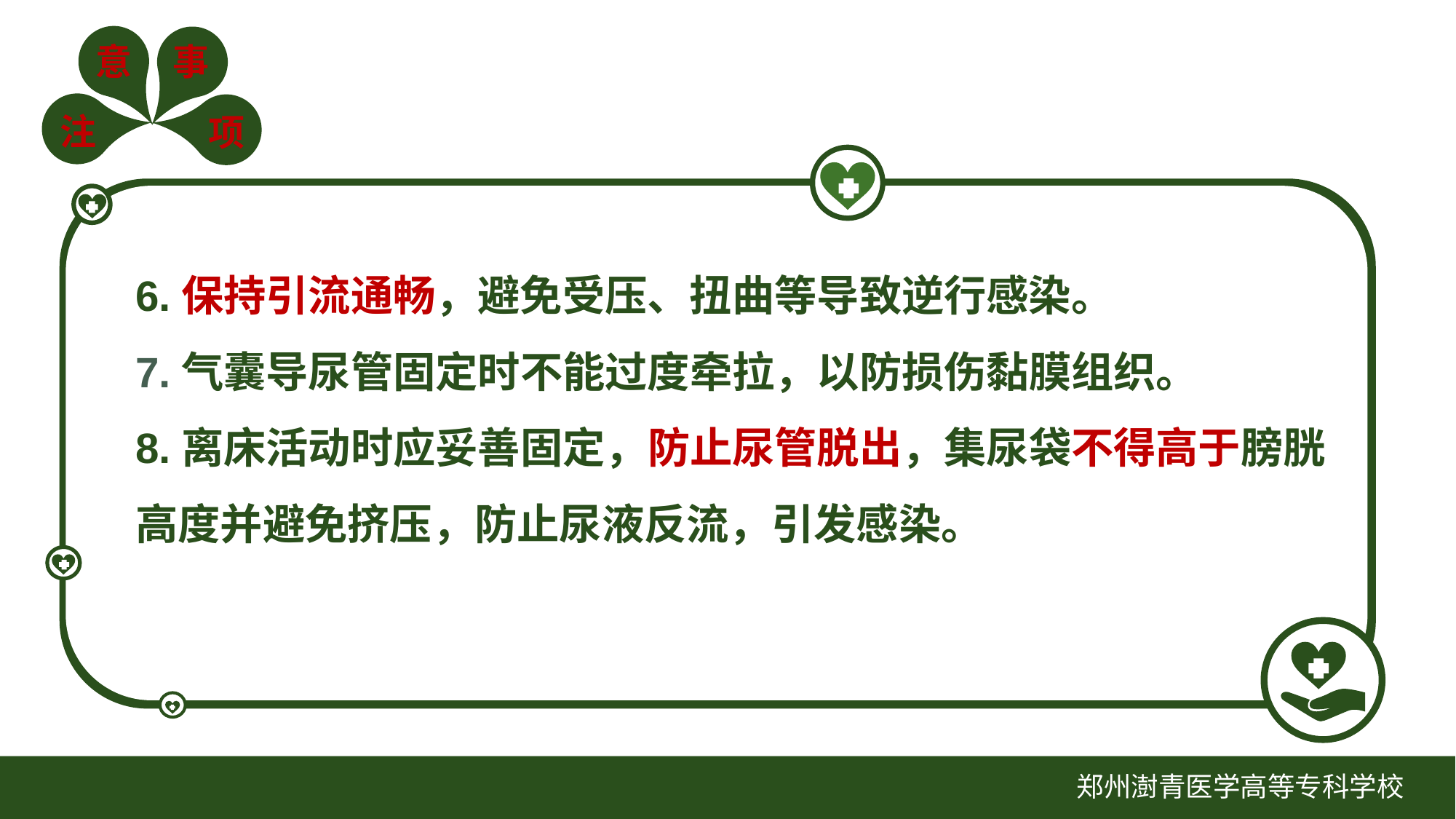

6.保持引流通畅，避免受压、扭曲等导致逆行感染。
7.气囊导尿管固定时不能过度牵拉，以防损伤黏膜组织。
8.离床活动时应妥善固定，防止尿管脱出，集尿袋不得高于膀胱高度并避免挤压，防止尿液反流，引发感染。
郑州澍青医学高等专科学校